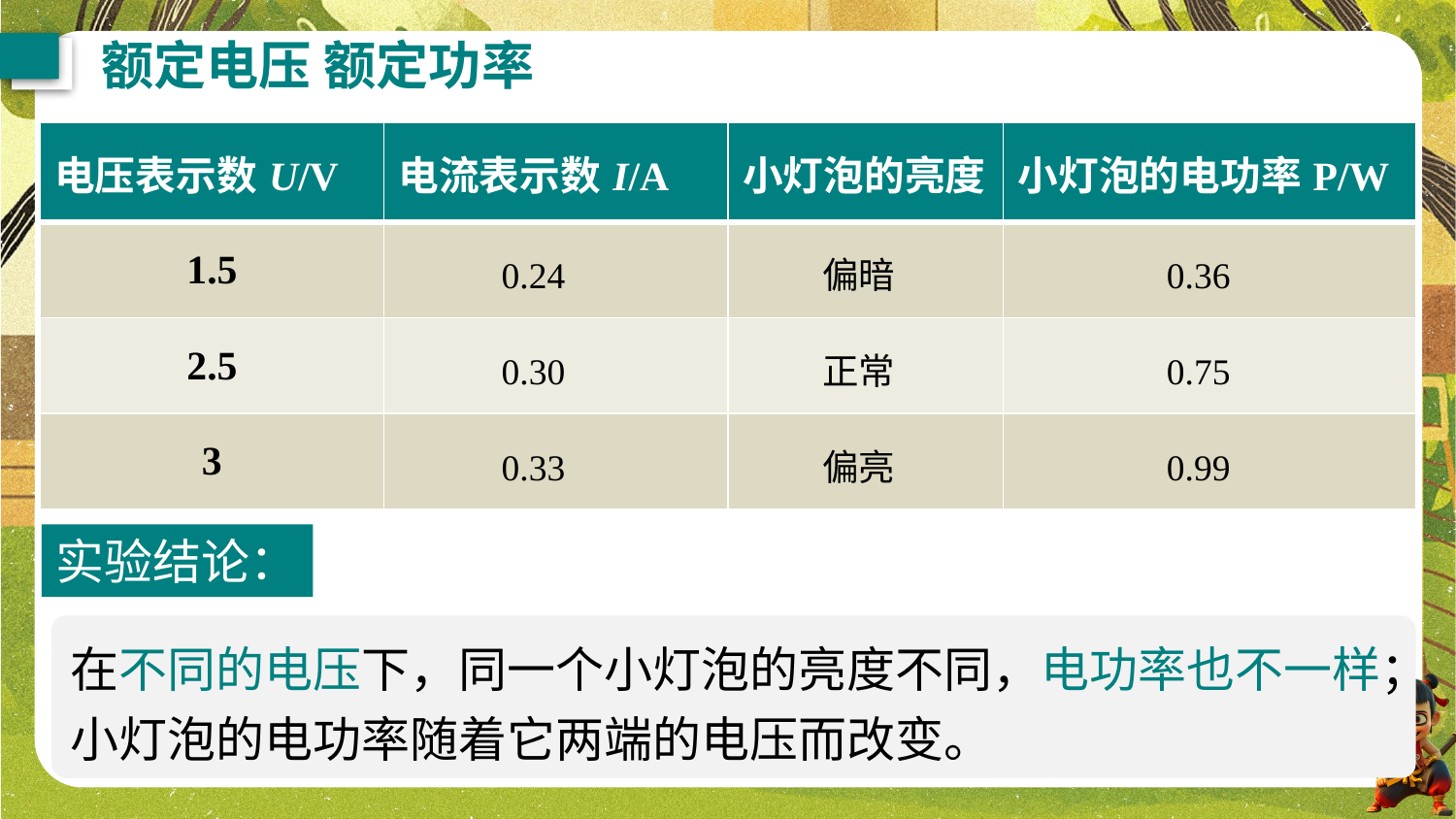

额定电压 额定功率

| 电压表示数U/V | 电流表示数I/A | 小灯泡的亮度 | 小灯泡的电功率P/W |
| --- | --- | --- | --- |
| 1.5 |  |  |  |
| 2.5 |  |  |  |
| 3 |  |  |  |
0.24
偏暗
0.36
0.30
正常
0.75
0.33
偏亮
0.99
实验结论：
在不同的电压下，同一个小灯泡的亮度不同，电功率也不一样；小灯泡的电功率随着它两端的电压而改变。